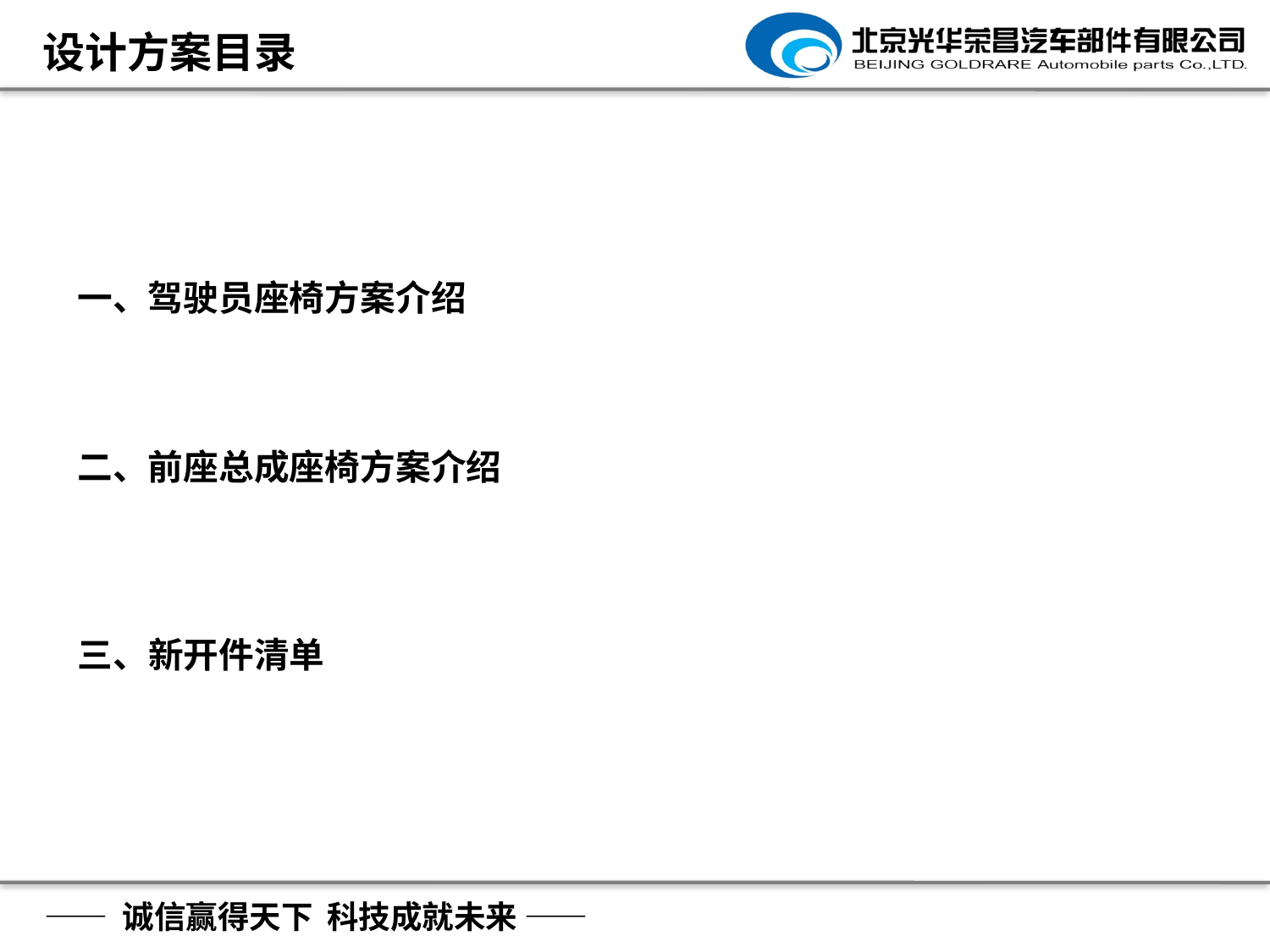

设计方案目录
一、驾驶员座椅方案介绍
二、前座总成座椅方案介绍
三、新开件清单